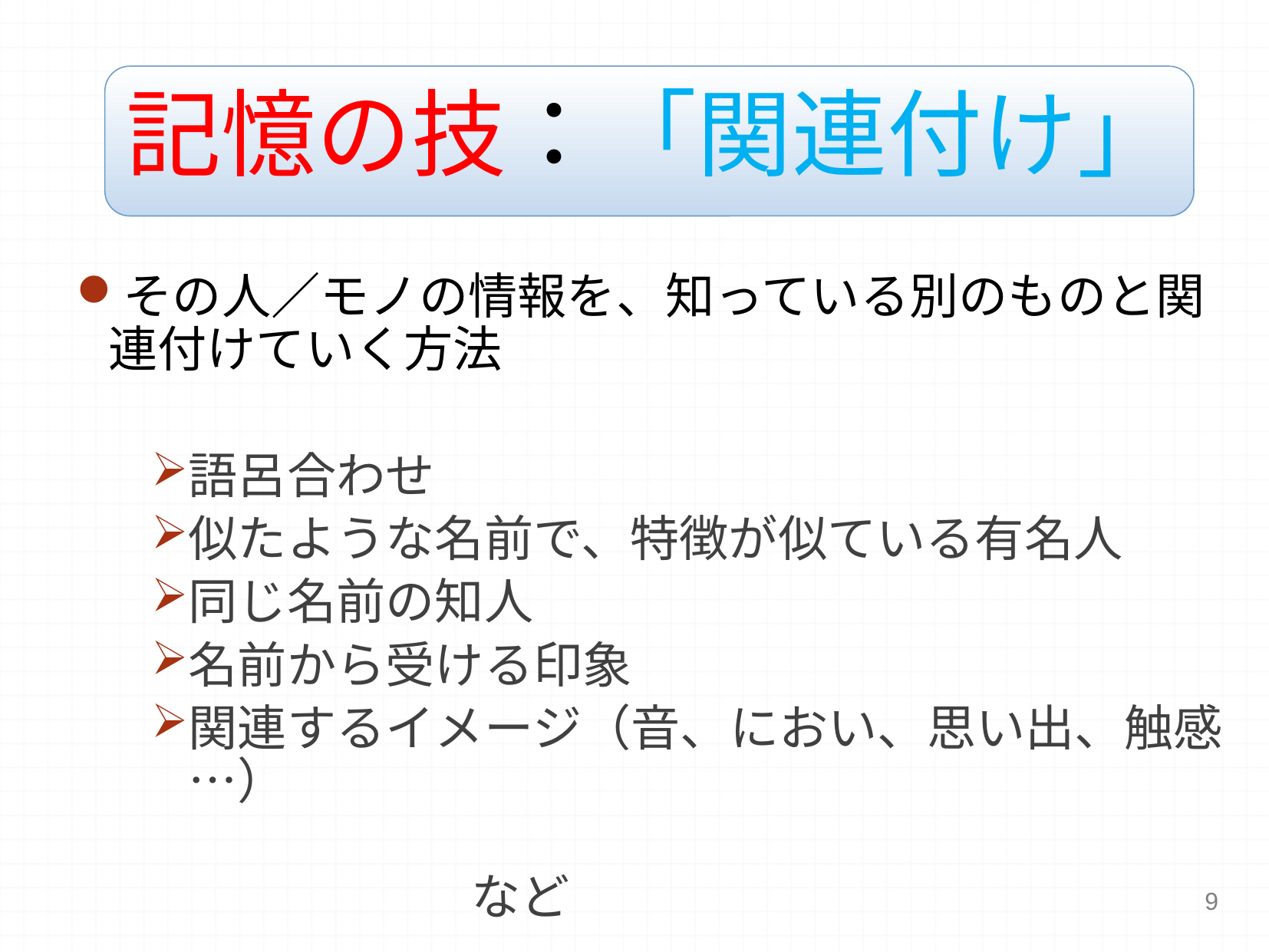

# 記憶の技：「関連付け」

その人／モノの情報を、知っている別のものと関連付けていく方法

語呂合わせ
似たような名前で、特徴が似ている有名人
同じ名前の知人
名前から受ける印象
関連するイメージ（音、におい、思い出、触感…）
　　　　　　　　　　　　　　　　　　　　　　　　　　　　　など

9